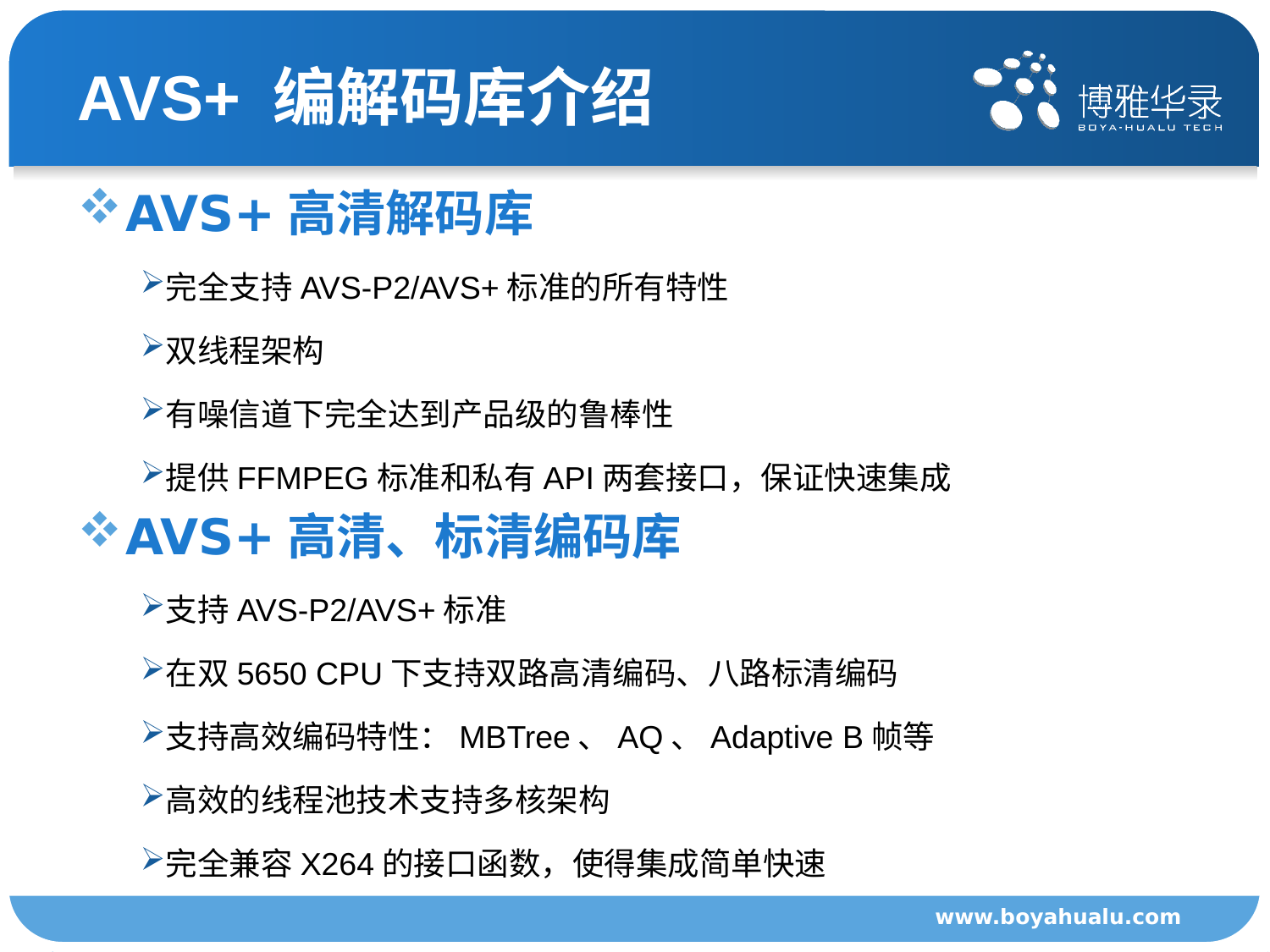

# AVS+ 编解码库介绍
AVS+高清解码库
完全支持AVS-P2/AVS+标准的所有特性
双线程架构
有噪信道下完全达到产品级的鲁棒性
提供FFMPEG标准和私有API两套接口，保证快速集成
AVS+高清、标清编码库
支持AVS-P2/AVS+标准
在双5650 CPU下支持双路高清编码、八路标清编码
支持高效编码特性：MBTree、AQ、Adaptive B帧等
高效的线程池技术支持多核架构
完全兼容X264的接口函数，使得集成简单快速
www.boyahualu.com